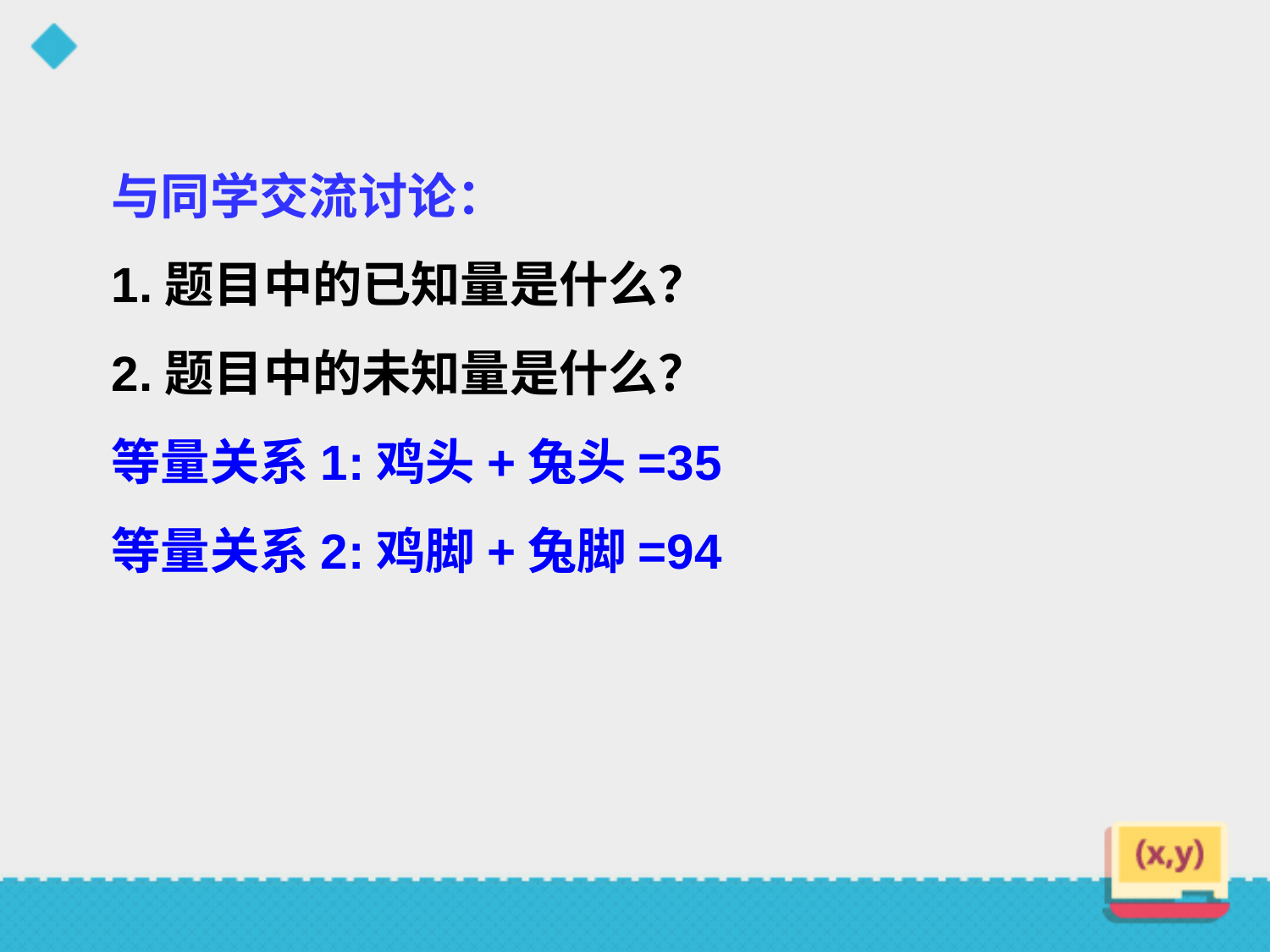

与同学交流讨论：
1.题目中的已知量是什么？
2.题目中的未知量是什么？
等量关系1:鸡头+兔头=35
等量关系2:鸡脚+兔脚=94